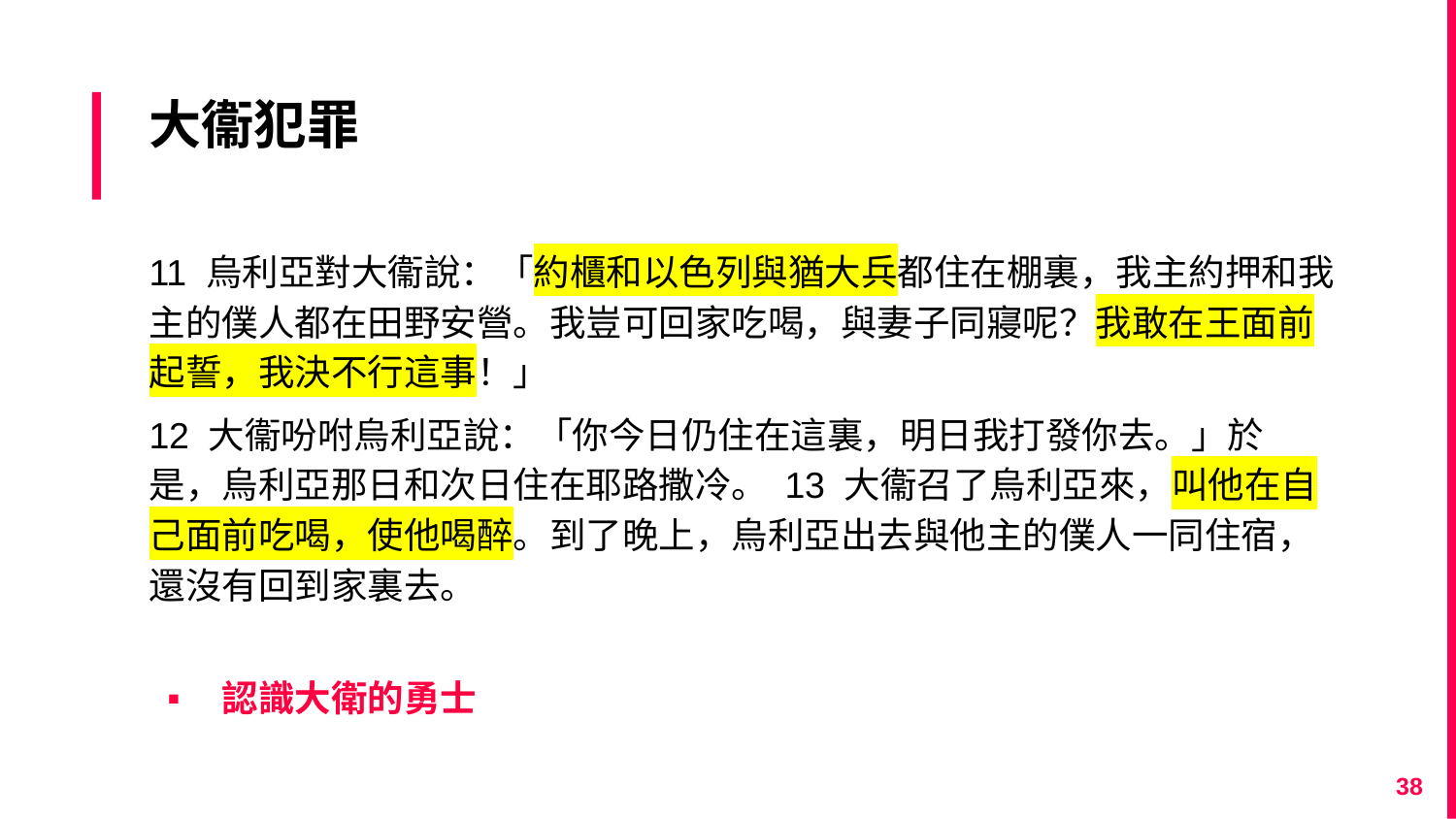

# 大衞犯罪
11 烏利亞對大衞說：「約櫃和以色列與猶大兵都住在棚裏，我主約押和我主的僕人都在田野安營。我豈可回家吃喝，與妻子同寢呢？我敢在王面前起誓，我決不行這事！」
12 大衞吩咐烏利亞說：「你今日仍住在這裏，明日我打發你去。」於是，烏利亞那日和次日住在耶路撒冷。 13 大衞召了烏利亞來，叫他在自己面前吃喝，使他喝醉。到了晚上，烏利亞出去與他主的僕人一同住宿，還沒有回到家裏去。

認識大衛的勇士

38